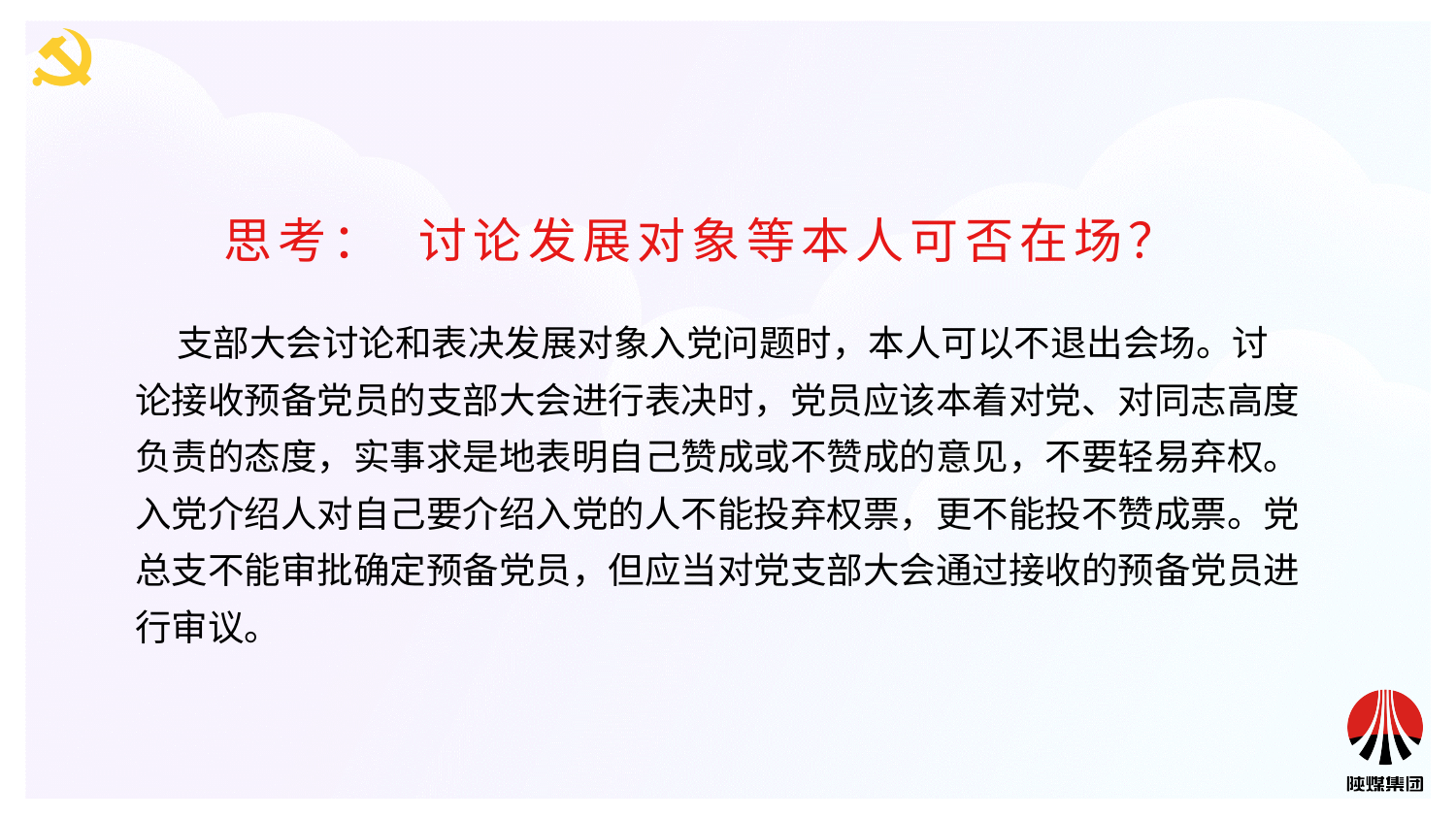

讨论发展对象等本人可否在场？
思考：
    支部大会讨论和表决发展对象入党问题时，本人可以不退出会场。讨论接收预备党员的支部大会进行表决时，党员应该本着对党、对同志高度负责的态度，实事求是地表明自己赞成或不赞成的意见，不要轻易弃权。入党介绍人对自己要介绍入党的人不能投弃权票，更不能投不赞成票。党总支不能审批确定预备党员，但应当对党支部大会通过接收的预备党员进行审议。